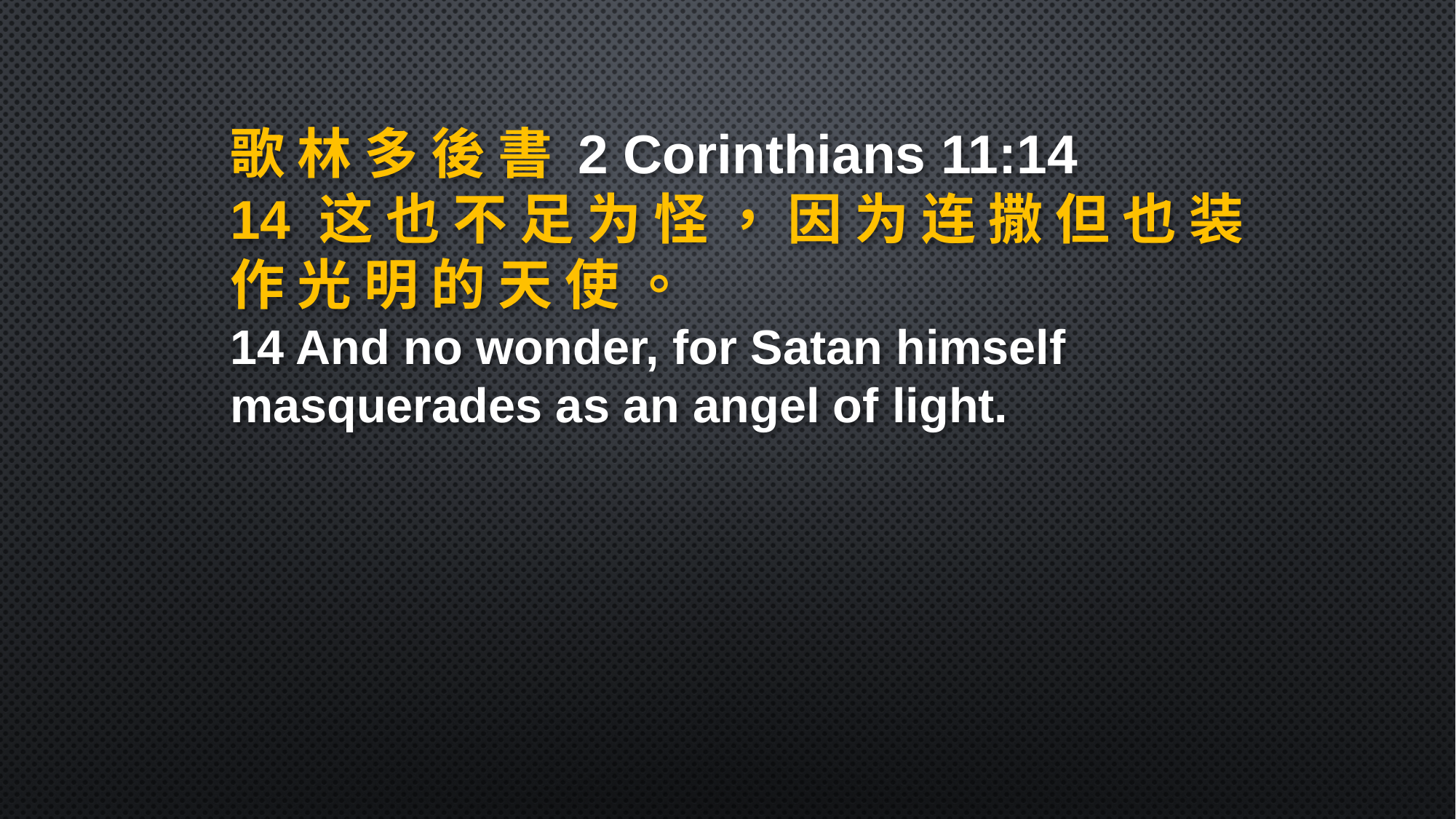

歌 林 多 後 書 2 Corinthians 11:14
14 这 也 不 足 为 怪 ， 因 为 连 撒 但 也 装 作 光 明 的 天 使 。
14 And no wonder, for Satan himself masquerades as an angel of light.